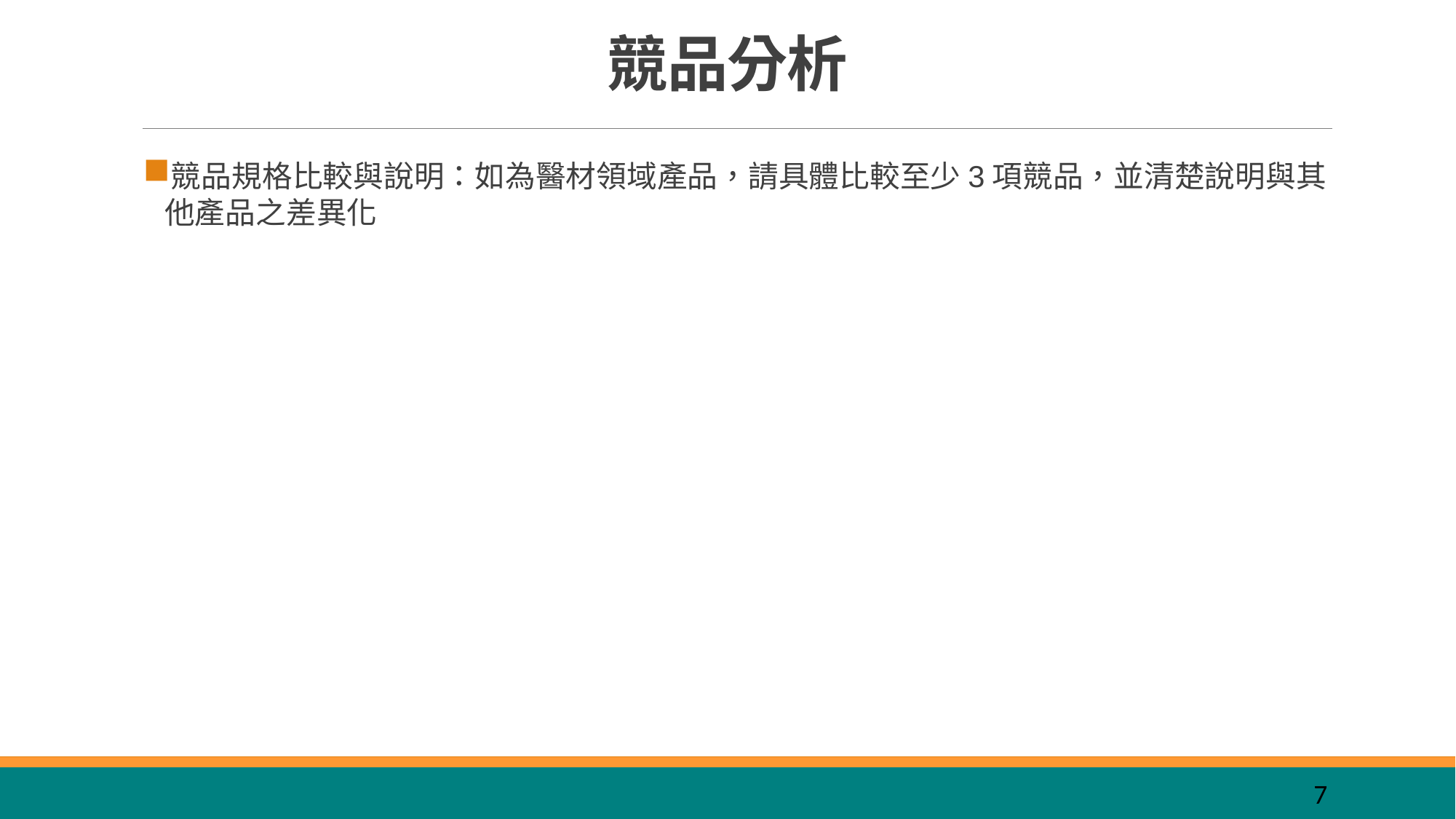

競品分析
競品規格比較與說明：如為醫材領域產品，請具體比較至少3項競品，並清楚說明與其他產品之差異化
7